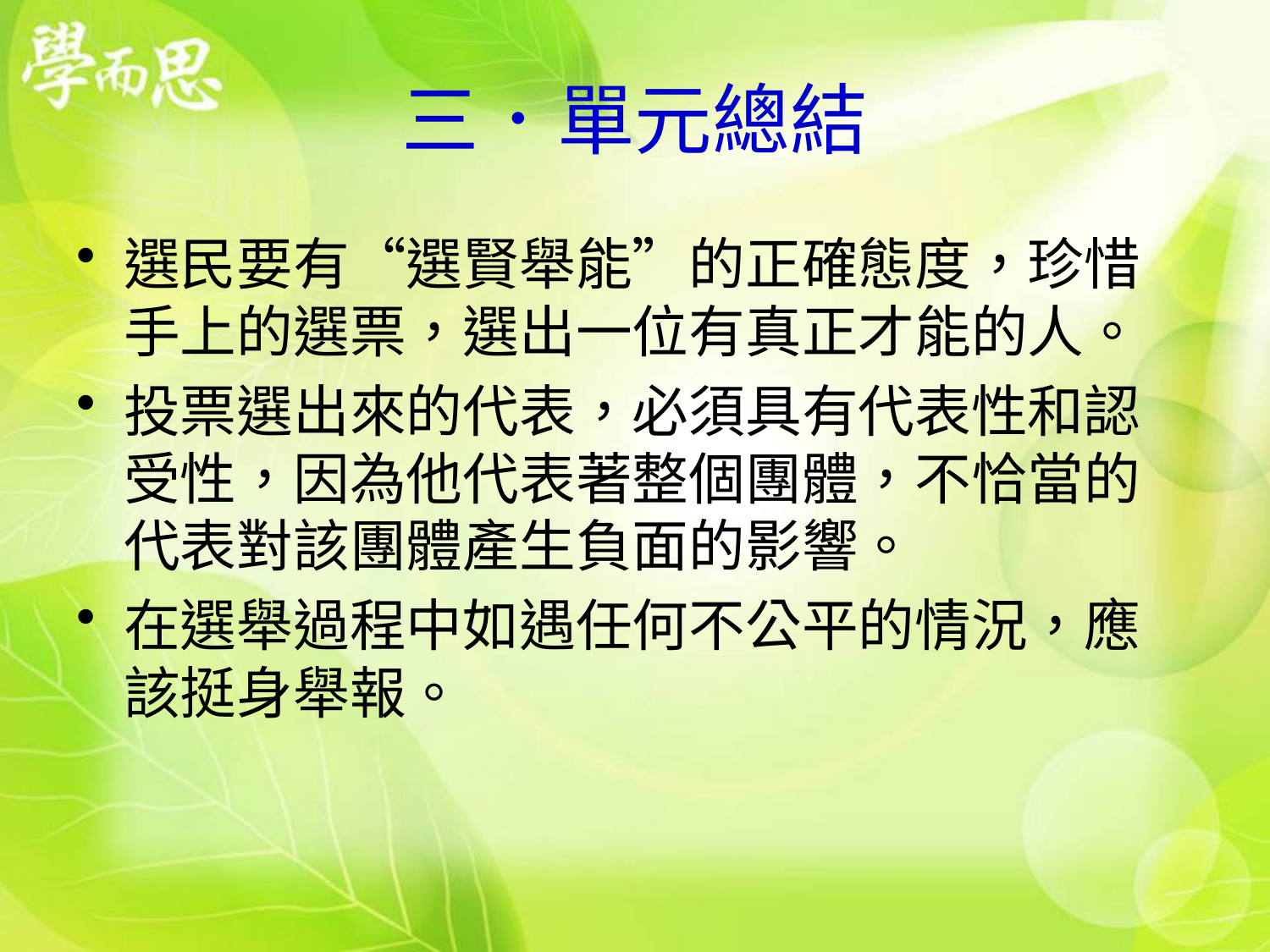

# 三．單元總結
選民要有“選賢舉能”的正確態度，珍惜手上的選票，選出一位有真正才能的人。
投票選出來的代表，必須具有代表性和認受性，因為他代表著整個團體，不恰當的代表對該團體產生負面的影響。
在選舉過程中如遇任何不公平的情況，應該挺身舉報。